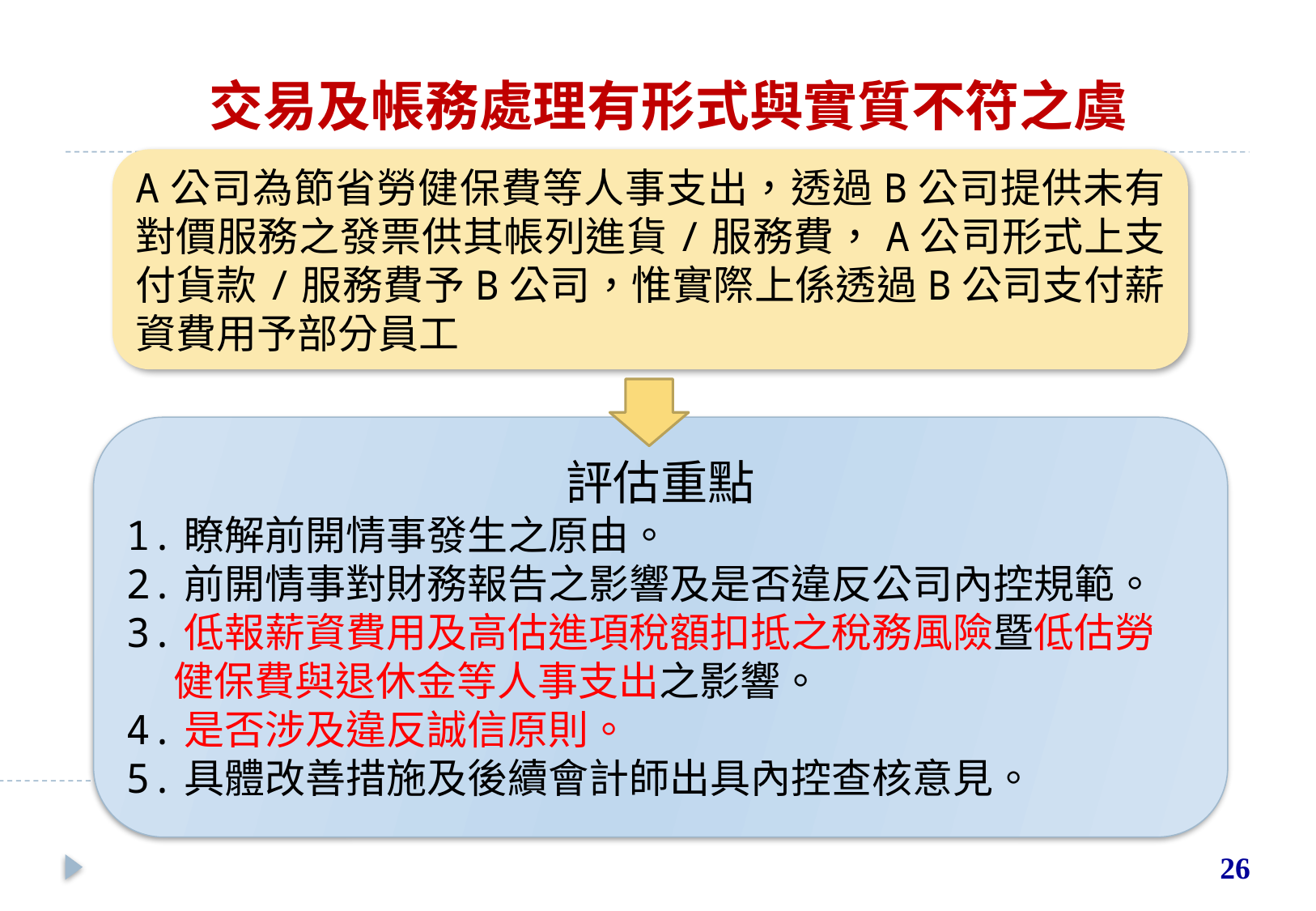

交易及帳務處理有形式與實質不符之虞
A公司為節省勞健保費等人事支出，透過B公司提供未有對價服務之發票供其帳列進貨/服務費，A公司形式上支付貨款/服務費予B公司，惟實際上係透過B公司支付薪資費用予部分員工

評估重點
1.瞭解前開情事發生之原由。
2.前開情事對財務報告之影響及是否違反公司內控規範。
3.低報薪資費用及高估進項稅額扣抵之稅務風險暨低估勞健保費與退休金等人事支出之影響。
4.是否涉及違反誠信原則。
5.具體改善措施及後續會計師出具內控查核意見。
26